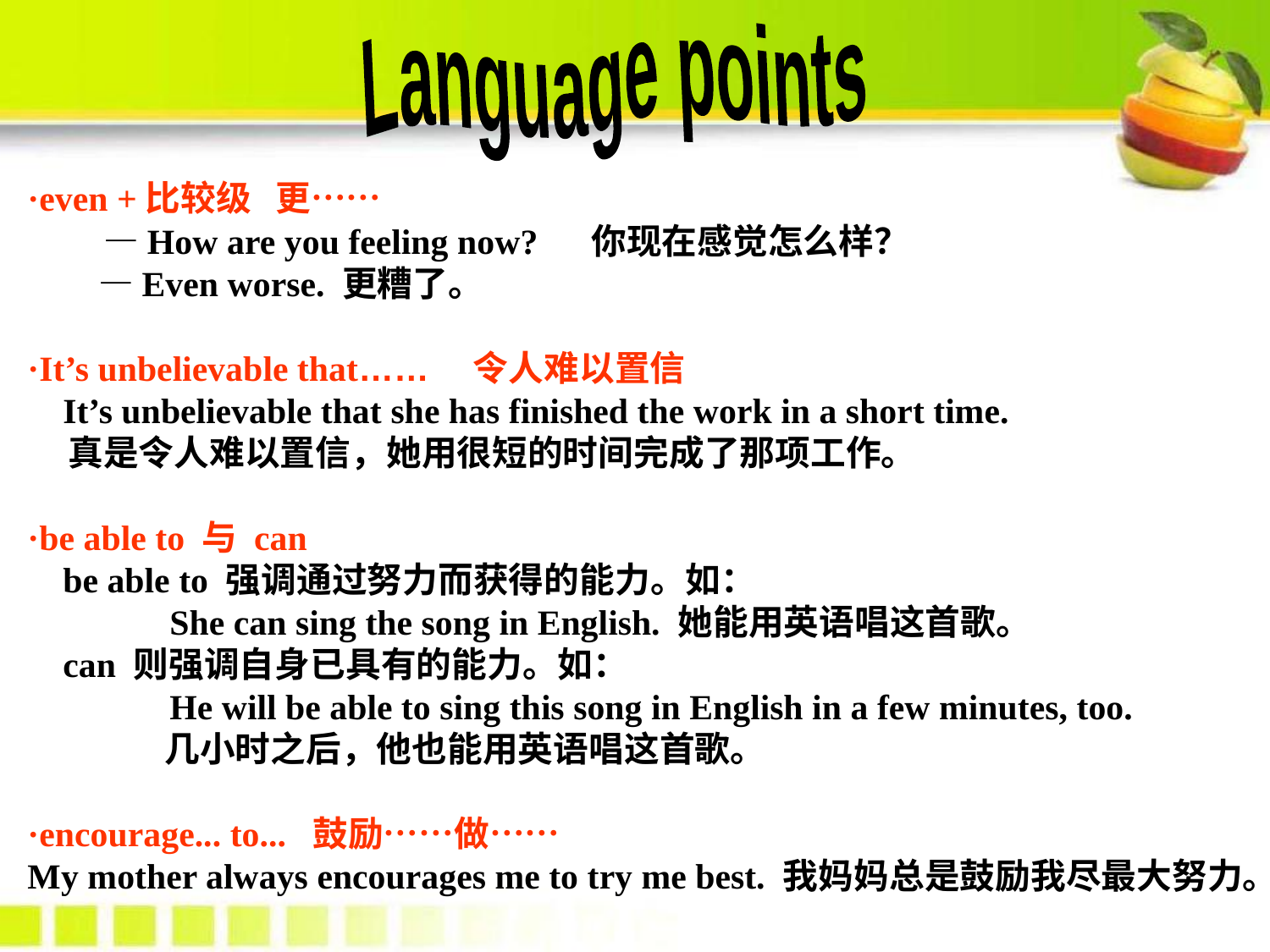

Language points
·even +比较级   更……
    　—How are you feeling now?     你现在感觉怎么样？
　　—Even worse. 更糟了。

·It’s unbelievable that……    令人难以置信
    It’s unbelievable that she has finished the work in a short time.
    真是令人难以置信，她用很短的时间完成了那项工作。

·be able to 与 can
    be able to 强调通过努力而获得的能力。如：
                She can sing the song in English. 她能用英语唱这首歌。
    can 则强调自身已具有的能力。如：
                He will be able to sing this song in English in a few minutes, too.
                几小时之后，他也能用英语唱这首歌。

·encourage... to...  鼓励……做……
My mother always encourages me to try me best. 我妈妈总是鼓励我尽最大努力。